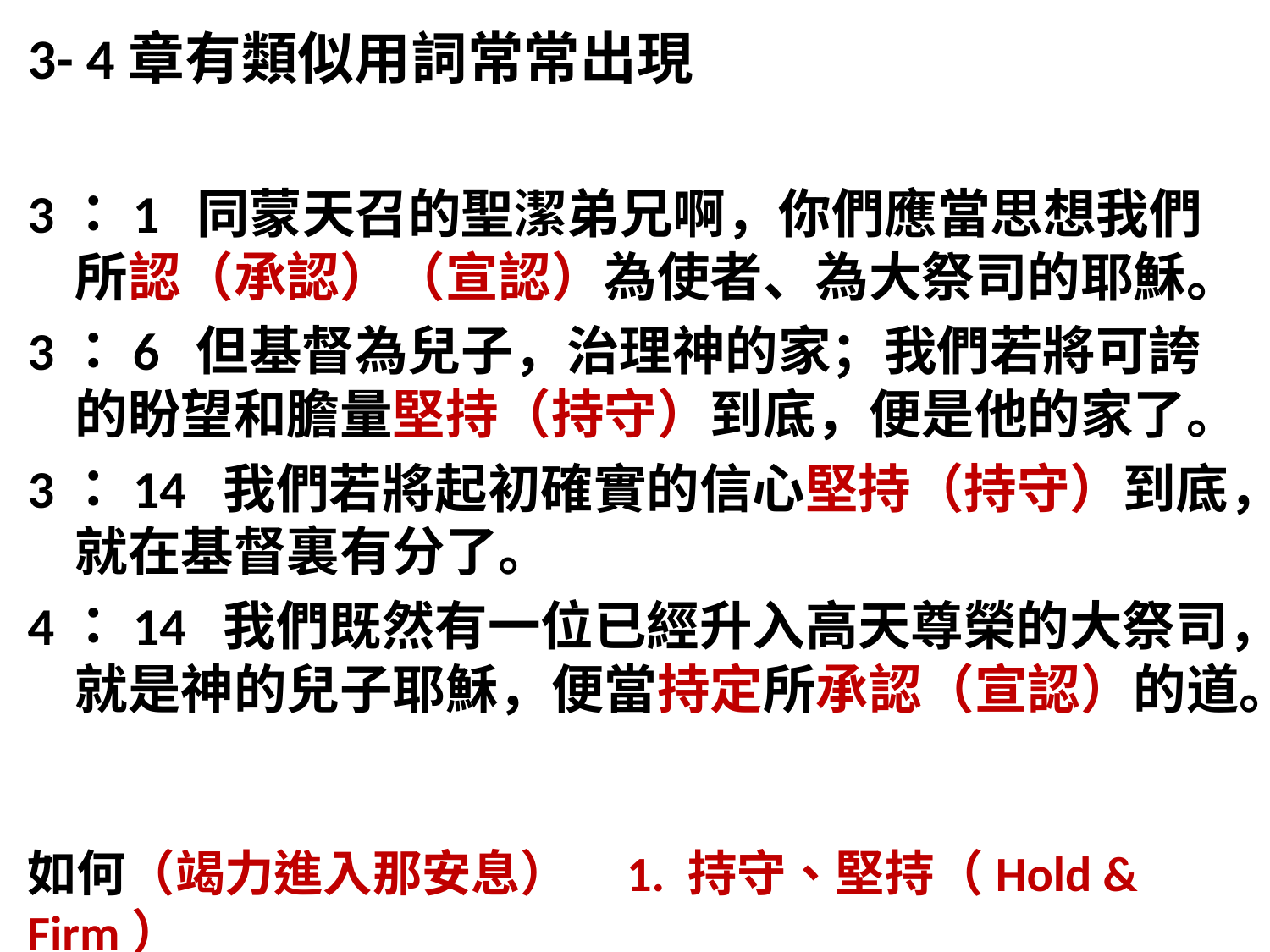

3- 4章有類似用詞常常出現

3：1  同蒙天召的聖潔弟兄啊，你們應當思想我們所認（承認）（宣認）為使者、為大祭司的耶穌。
3：6  但基督為兒子，治理神的家；我們若將可誇的盼望和膽量堅持（持守）到底，便是他的家了。
3：14  我們若將起初確實的信心堅持（持守）到底，就在基督裏有分了。
4：14  我們既然有一位已經升入高天尊榮的大祭司，就是神的兒子耶穌，便當持定所承認（宣認）的道。

如何（竭力進入那安息）    1. 持守、堅持（Hold & Firm）